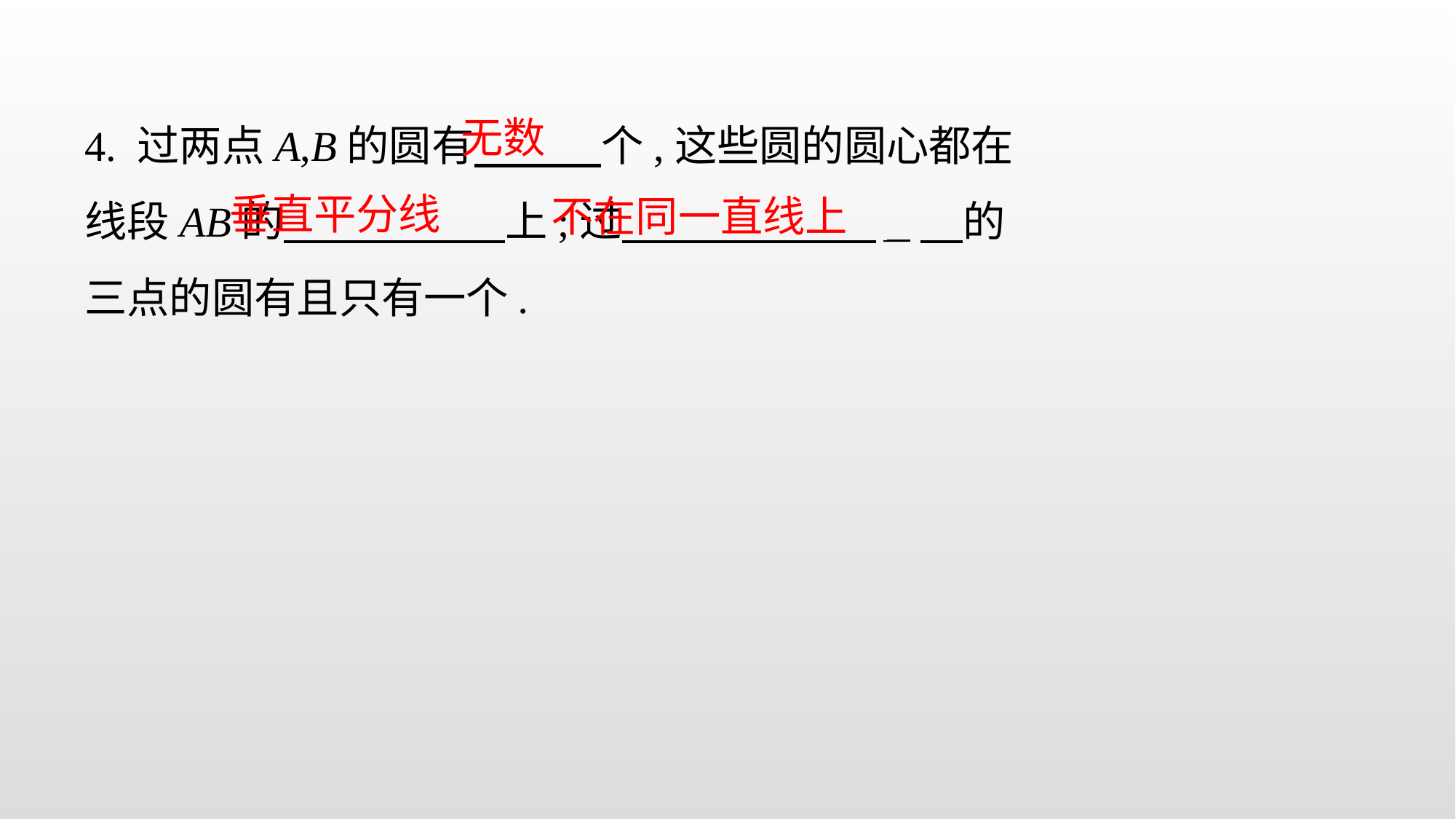

4. 过两点A,B的圆有　　　个,这些圆的圆心都在线段AB的　　　　　 上;过　　　　　　_　的三点的圆有且只有一个.
无数
垂直平分线
不在同一直线上